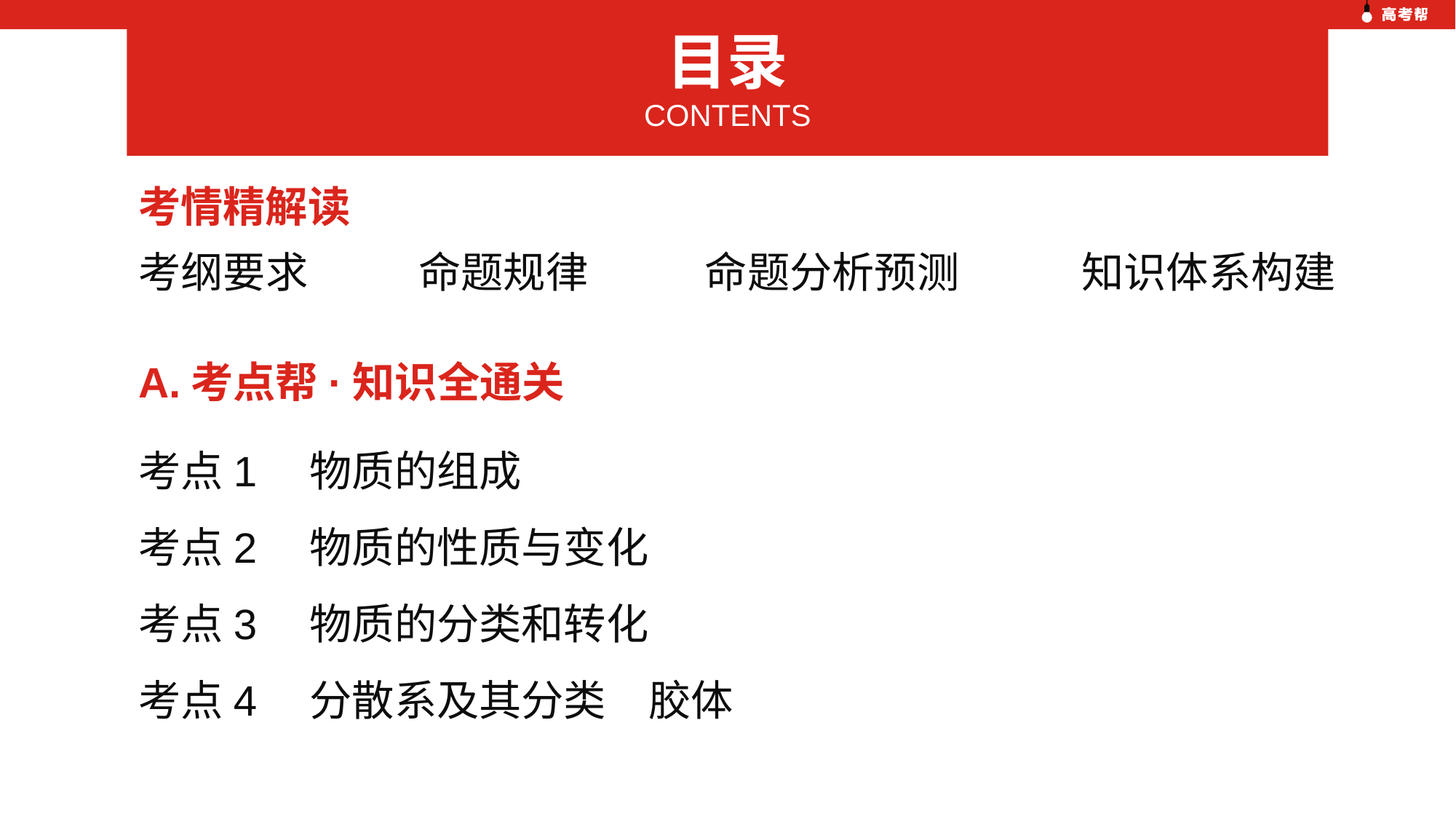

目录
CONTENTS
考情精解读
考纲要求
命题规律
命题分析预测
知识体系构建
A.考点帮·知识全通关
考点1　物质的组成
考点2　物质的性质与变化
考点3　物质的分类和转化
考点4　分散系及其分类　胶体